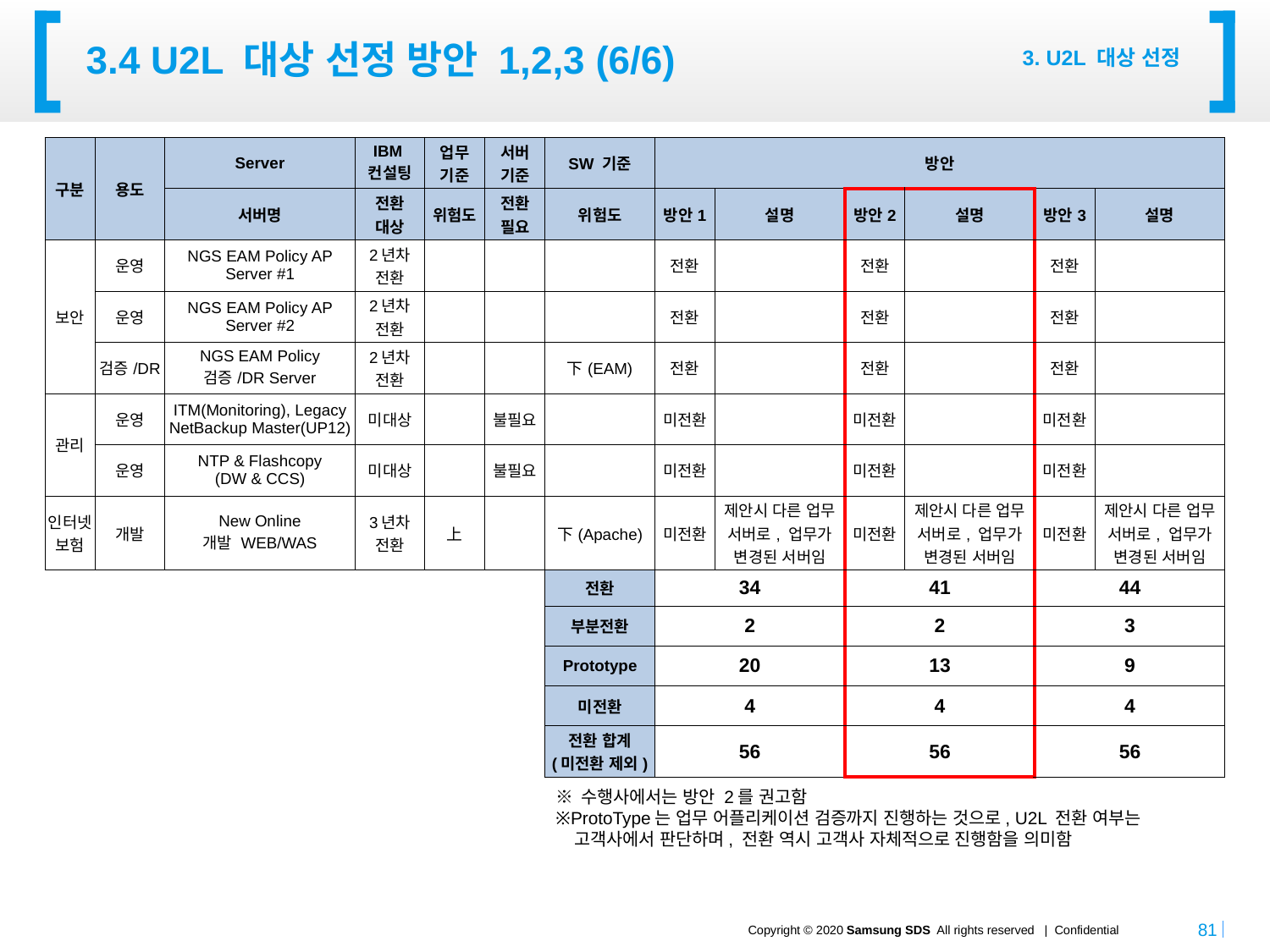

# 3.4 u2l 대상 선정 방안 1,2,3 (6/6)
3. U2L 대상 선정
| 구분 | 용도 | Server | IBM 컨설팅 | 업무 기준 | 서버 기준 | SW 기준 | 방안 |  |  |  |  |  |
| --- | --- | --- | --- | --- | --- | --- | --- | --- | --- | --- | --- | --- |
|  |  | 서버명 | 전환 대상 | 위험도 | 전환 필요 | 위험도 | 방안1 | 설명 | 방안2 | 설명 | 방안3 | 설명 |
| 보안 | 운영 | NGS EAM Policy AP Server #1 | 2년차 전환 |  |  |  | 전환 |  | 전환 |  | 전환 |  |
|  | 운영 | NGS EAM Policy AP Server #2 | 2년차 전환 |  |  |  | 전환 |  | 전환 |  | 전환 |  |
|  | 검증/DR | NGS EAM Policy 검증/DR Server | 2년차 전환 |  |  | 下(EAM) | 전환 |  | 전환 |  | 전환 |  |
| 관리 | 운영 | ITM(Monitoring), Legacy NetBackup Master(UP12) | 미대상 |  | 불필요 |  | 미전환 |  | 미전환 |  | 미전환 |  |
|  | 운영 | NTP & Flashcopy (DW & CCS) | 미대상 |  | 불필요 |  | 미전환 |  | 미전환 |  | 미전환 |  |
| 인터넷 보험 | 개발 | New Online 개발 WEB/WAS | 3년차 전환 | 上 |  | 下(Apache) | 미전환 | 제안시 다른 업무 서버로, 업무가 변경된 서버임 | 미전환 | 제안시 다른 업무 서버로, 업무가 변경된 서버임 | 미전환 | 제안시 다른 업무 서버로, 업무가 변경된 서버임 |
|  |  |  |  |  |  | 전환 | 34 |  | 41 |  | 44 |  |
|  |  |  |  |  |  | 부분전환 | 2 |  | 2 |  | 3 |  |
|  |  |  |  |  |  | Prototype | 20 |  | 13 |  | 9 |  |
|  |  |  |  |  |  | 미전환 | 4 |  | 4 |  | 4 |  |
|  |  |  |  |  |  | 전환 합계 (미전환 제외) | 56 |  | 56 |  | 56 |  |
※ 수행사에서는 방안 2를 권고함
※ ProtoType는 업무 어플리케이션 검증까지 진행하는 것으로, U2L 전환 여부는
   고객사에서 판단하며, 전환 역시 고객사 자체적으로 진행함을 의미함